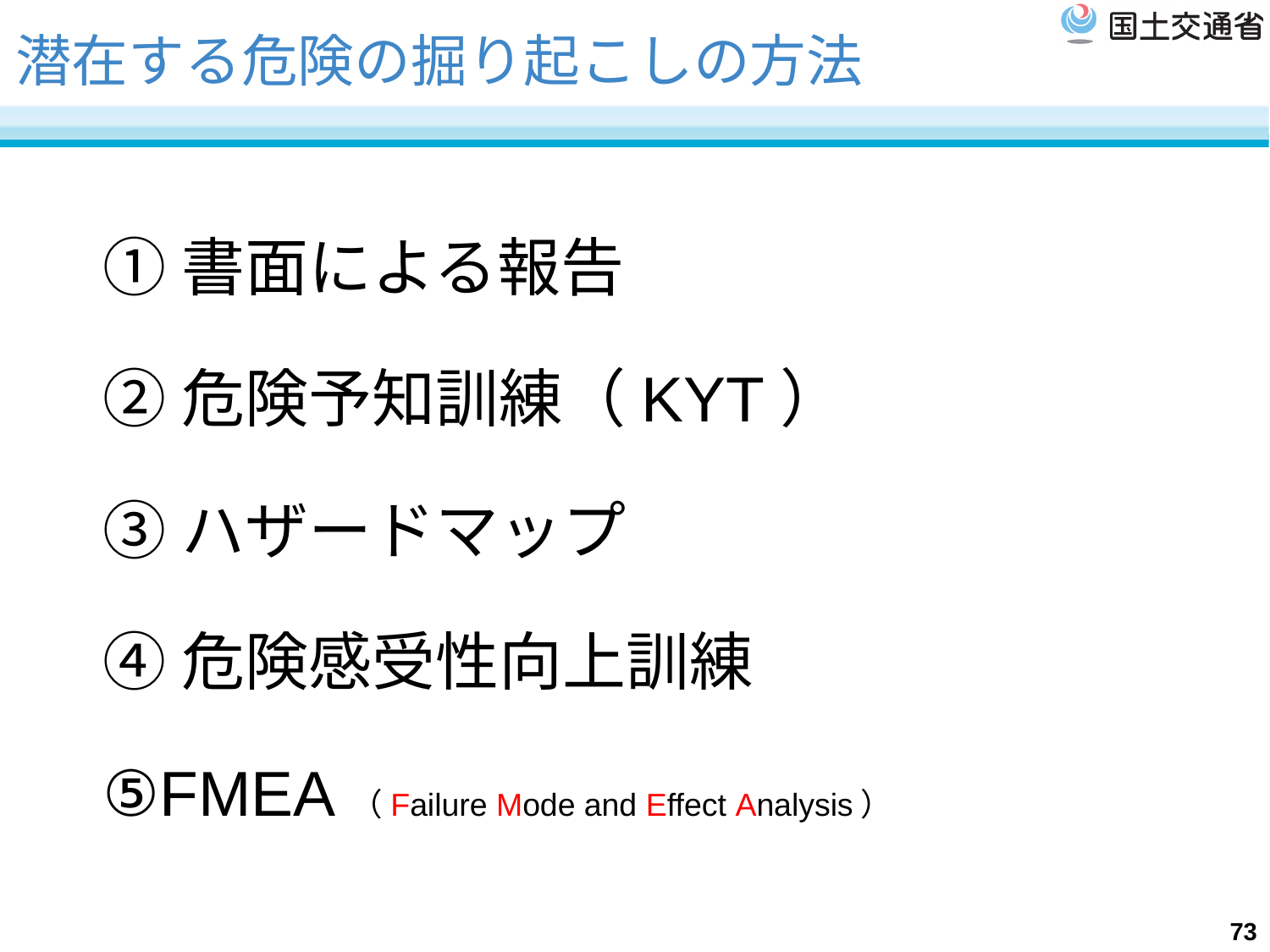

# 潜在する危険の掘り起こしの方法
①書面による報告
②危険予知訓練（KYT）
③ハザードマップ
④危険感受性向上訓練
⑤FMEA（Failure Mode and Effect Analysis）
73